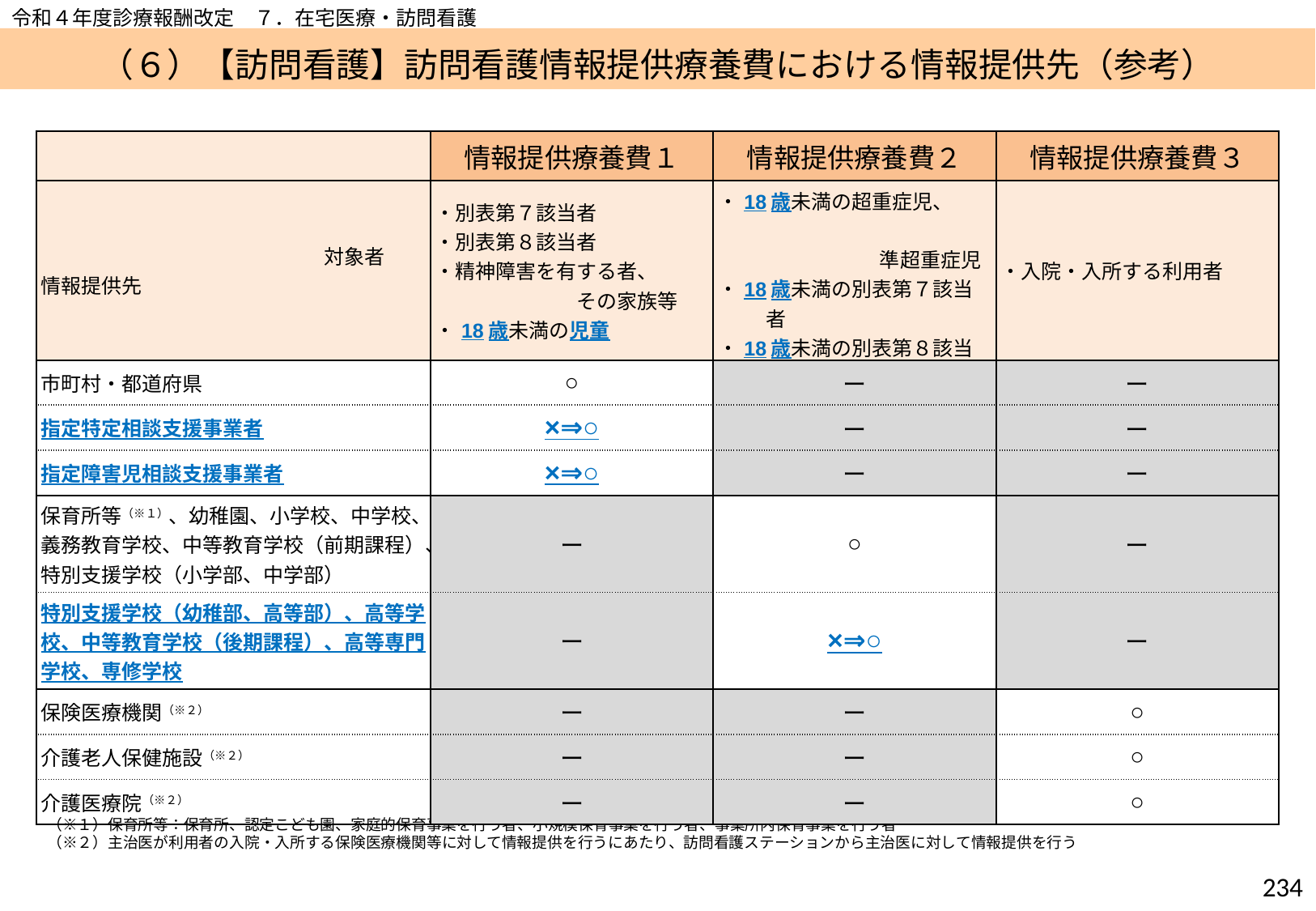

令和４年度診療報酬改定　７．在宅医療・訪問看護
# （６）【訪問看護】訪問看護情報提供療養費における情報提供先（参考）
|  | 情報提供療養費１ | 情報提供療養費２ | 情報提供療養費３ |
| --- | --- | --- | --- |
| 対象者 情報提供先 | ・別表第７該当者　 ・別表第８該当者 ・精神障害を有する者、　　 　　　　　　　その家族等 ・18歳未満の児童 | ・18歳未満の超重症児、　　　　　　 　　　　　　　　準超重症児 ・18歳未満の別表第７該当者 ・18歳未満の別表第８該当者 | ・入院・入所する利用者 |
| 市町村・都道府県 | ○ | ー | ー |
| 指定特定相談支援事業者 | ×⇒○ | ー | ー |
| 指定障害児相談支援事業者 | ×⇒○ | ー | ー |
| 保育所等（※１）、幼稚園、小学校、中学校、義務教育学校、中等教育学校（前期課程）、特別支援学校（小学部、中学部） | ー | ○ | ー |
| 特別支援学校（幼稚部、高等部）、高等学校、中等教育学校（後期課程）、高等専門学校、専修学校 | ー | ×⇒○ | ー |
| 保険医療機関（※２） | ー | ー | ○ |
| 介護老人保健施設（※２） | ー | ー | ○ |
| 介護医療院（※２） | ー | ー | ○ |
（※１）保育所等：保育所、認定こども園、家庭的保育事業を行う者、小規模保育事業を行う者、事業所内保育事業を行う者
（※２）主治医が利用者の入院・入所する保険医療機関等に対して情報提供を行うにあたり、訪問看護ステーションから主治医に対して情報提供を行う
234